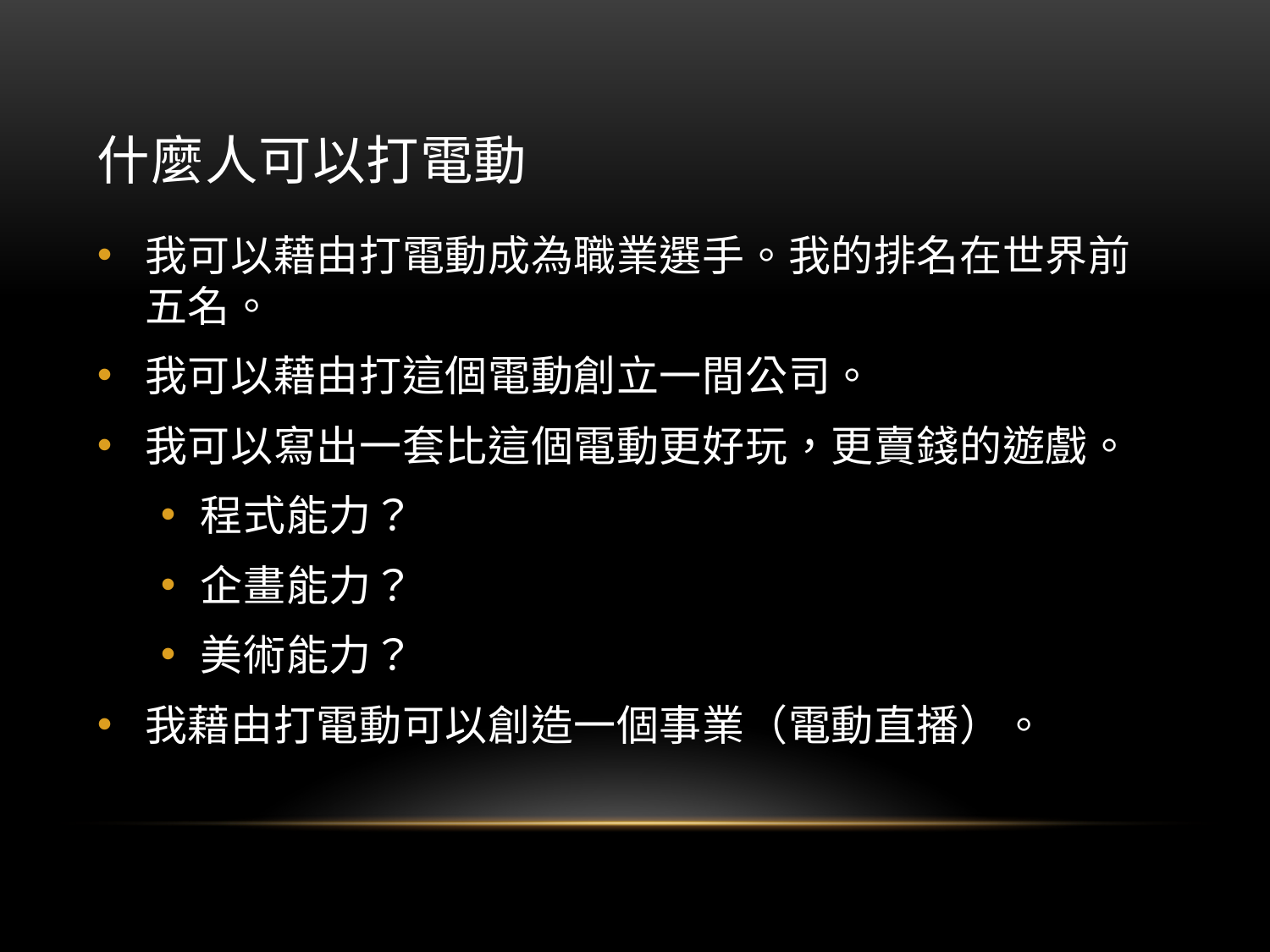

# 什麼人可以打電動
我可以藉由打電動成為職業選手。我的排名在世界前五名。
我可以藉由打這個電動創立一間公司。
我可以寫出一套比這個電動更好玩，更賣錢的遊戲。
程式能力？
企畫能力？
美術能力？
我藉由打電動可以創造一個事業（電動直播）。